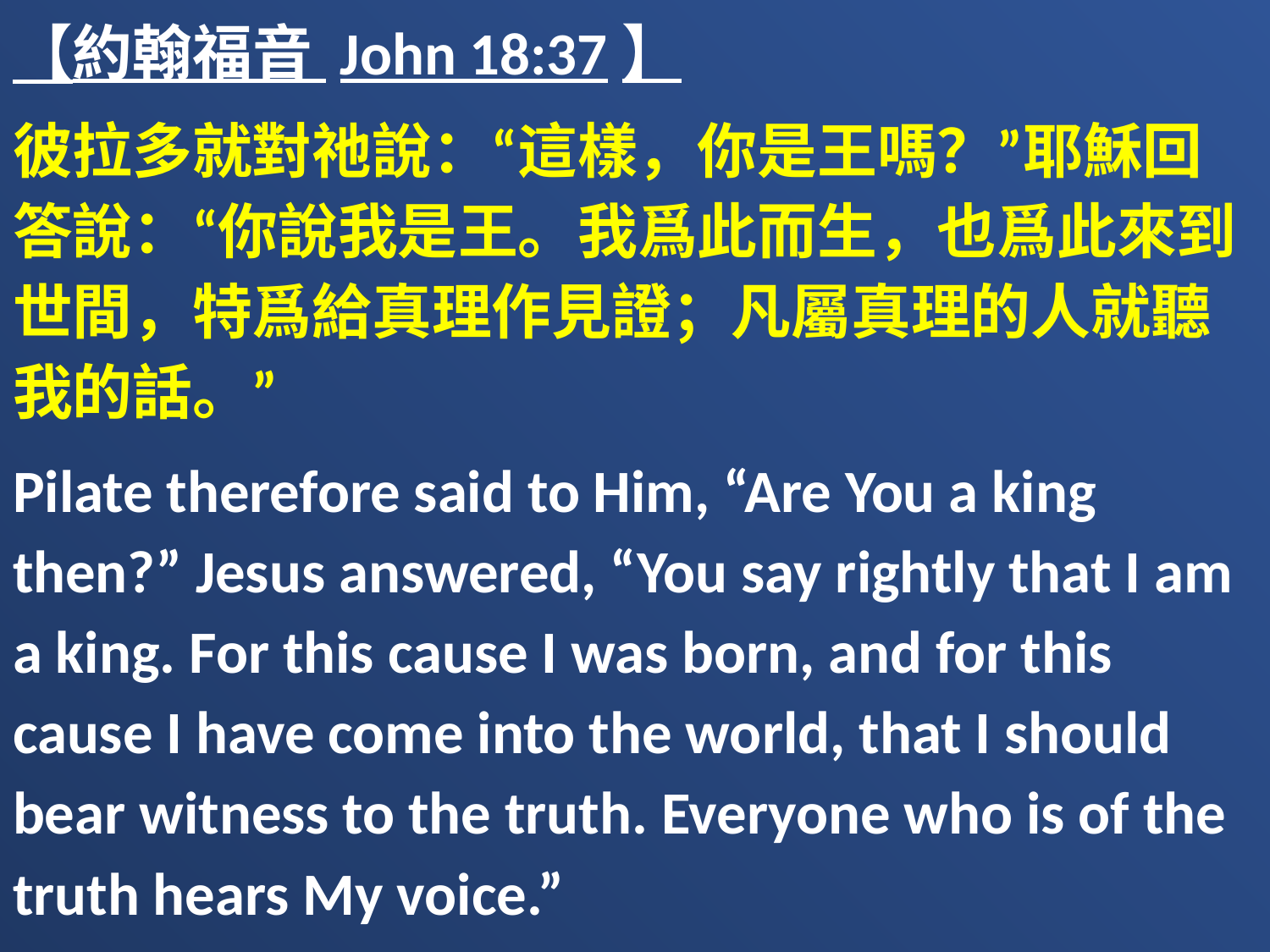

【約翰福音 John 18:37】
彼拉多就對祂說：“這樣，你是王嗎？”耶穌回答說：“你說我是王。我爲此而生，也爲此來到世間，特爲給真理作見證；凡屬真理的人就聽我的話。”
Pilate therefore said to Him, “Are You a king then?” Jesus answered, “You say rightly that I am a king. For this cause I was born, and for this cause I have come into the world, that I should bear witness to the truth. Everyone who is of the truth hears My voice.”